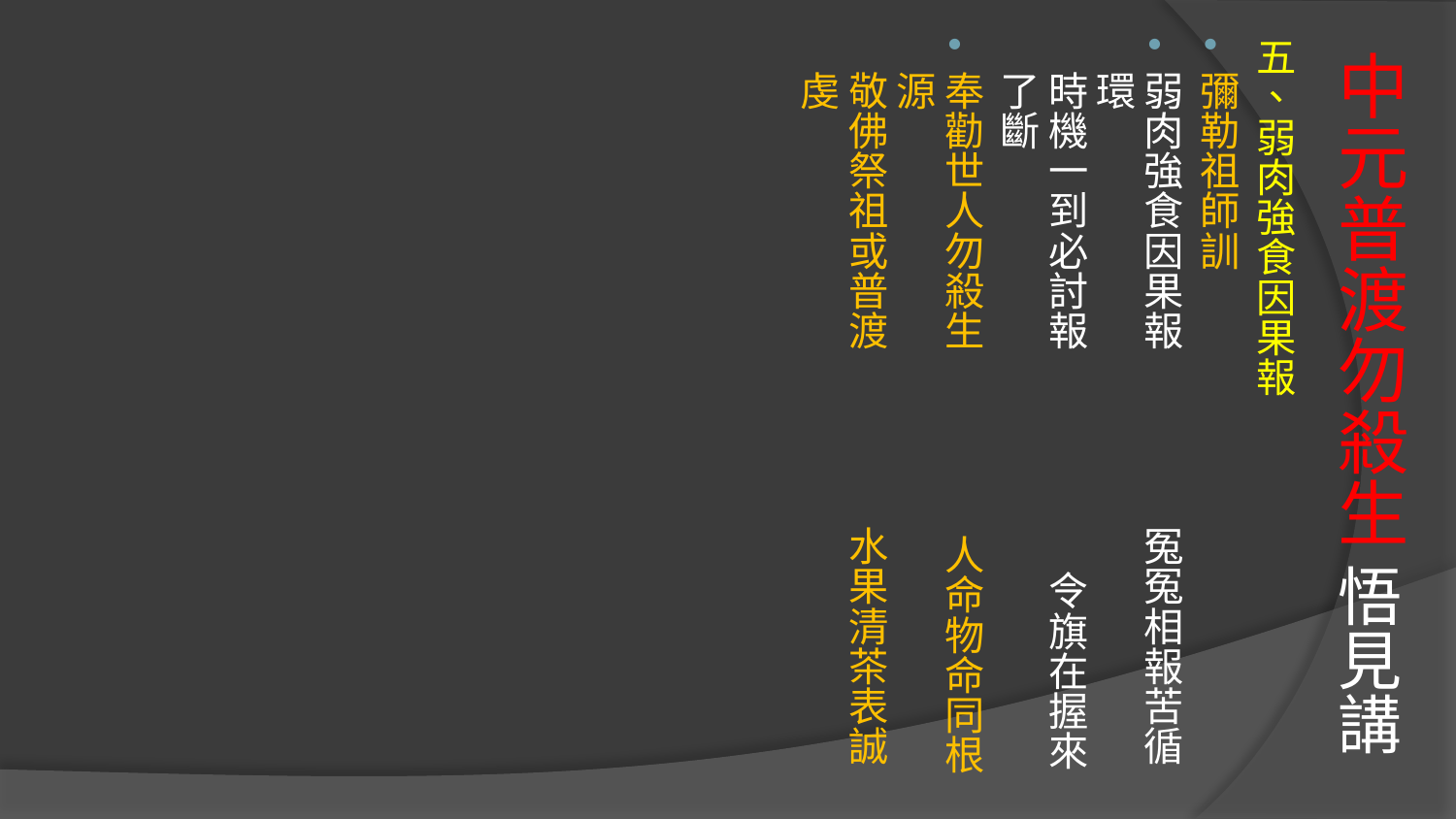

五、弱肉強食因果報
彌勒祖師訓
弱肉強食因果報　               冤冤相報苦循環
時機一到必討報　                    令旗在握來了斷
奉勸世人勿殺生　                人命物命同根源 
敬佛祭祖或普渡　               水果清茶表誠虔

# 中元普渡勿殺生 悟見講